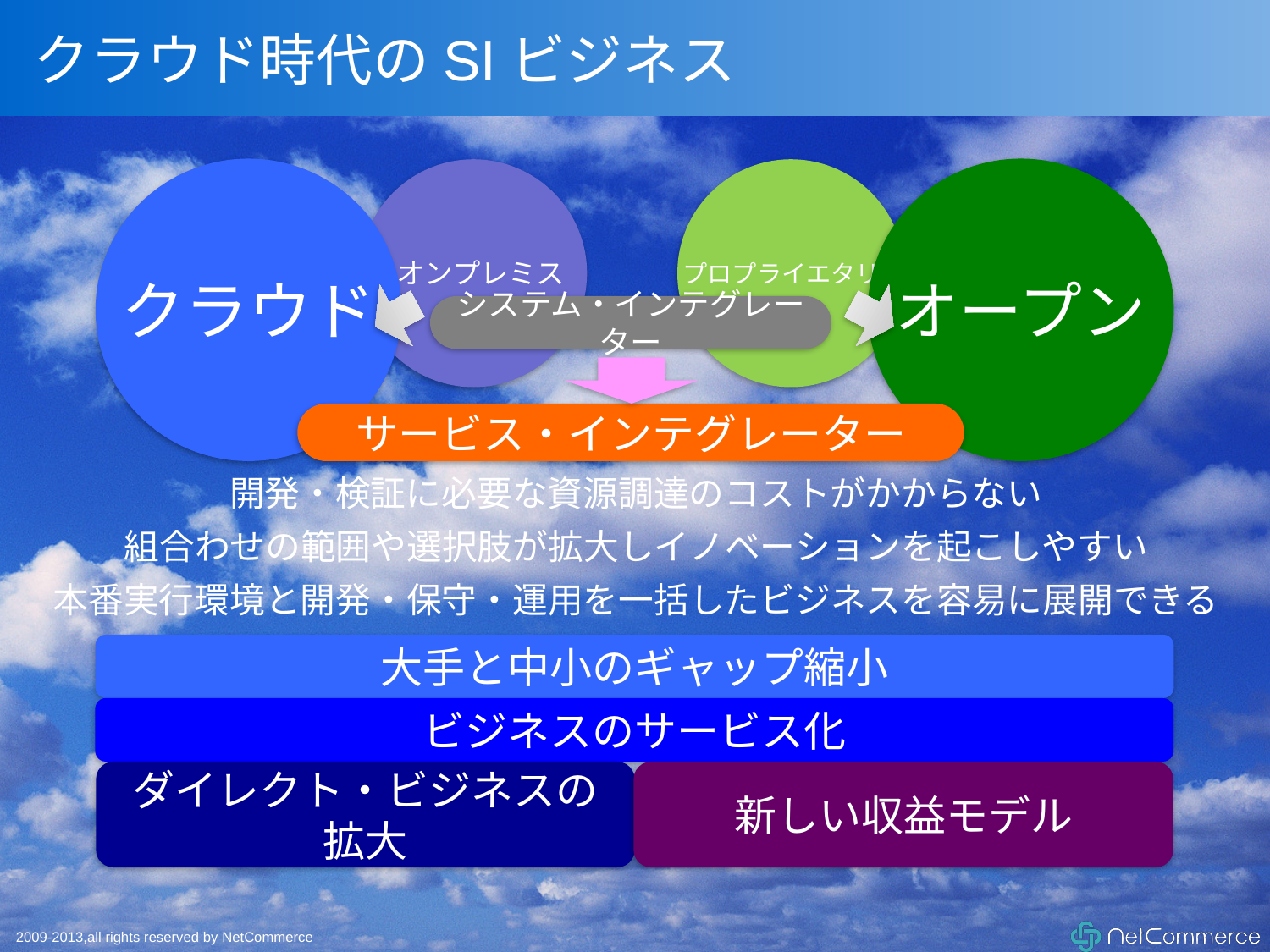

# クラウド時代のSIビジネス

クラウド

オープン

オンプレミス
プロプライエタリ
システム・インテグレーター

サービス・インテグレーター
開発・検証に必要な資源調達のコストがかからない
組合わせの範囲や選択肢が拡大しイノベーションを起こしやすい
本番実行環境と開発・保守・運用を一括したビジネスを容易に展開できる
大手と中小のギャップ縮小
ビジネスのサービス化
ダイレクト・ビジネスの拡大
新しい収益モデル